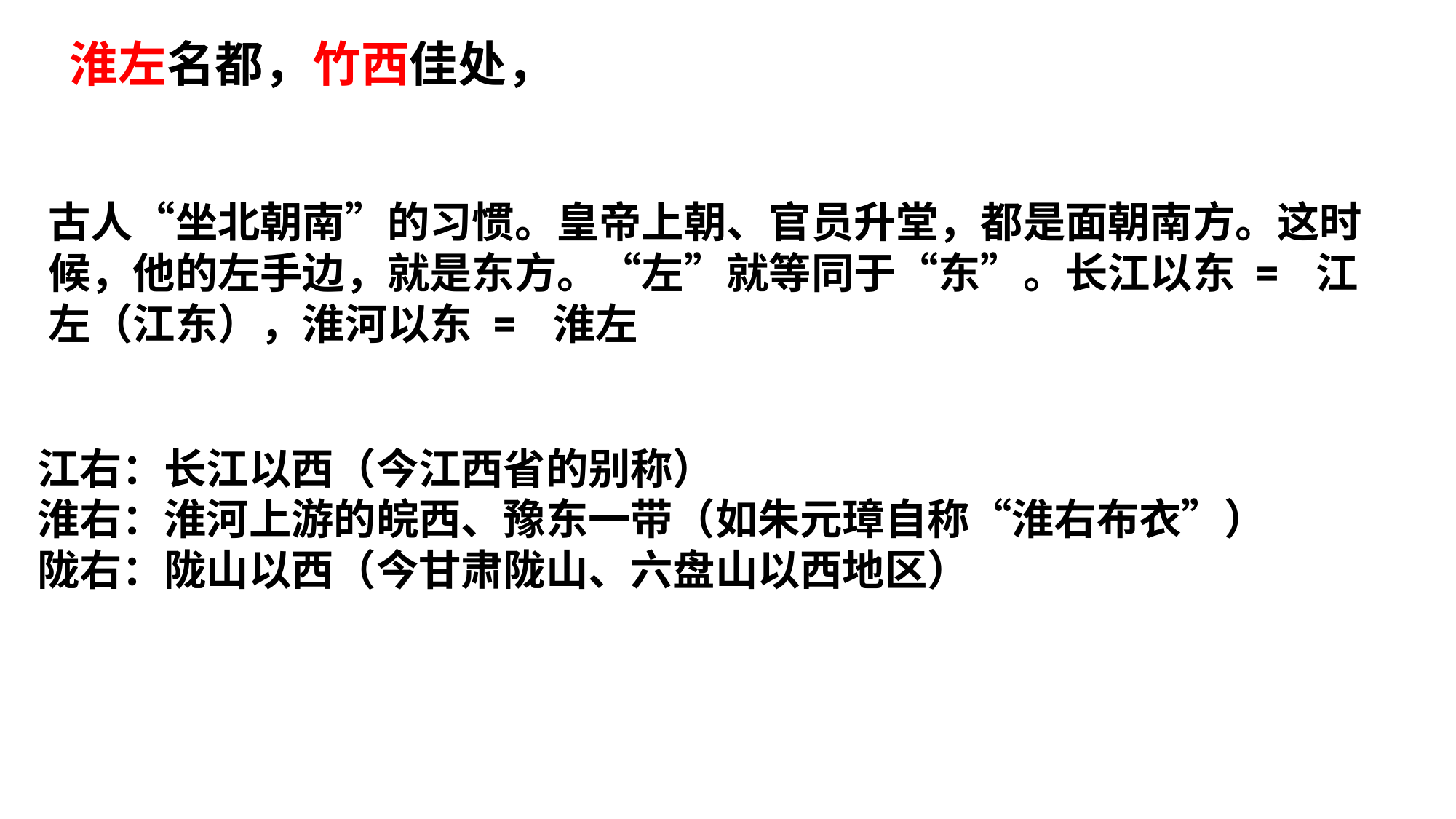

淮左名都，竹西佳处，
古人“坐北朝南”的习惯。皇帝上朝、官员升堂，都是面朝南方。这时候，他的左手边，就是东方。“左”就等同于“东”。长江以东 = 江左（江东），淮河以东 = 淮左
江右：长江以西（今江西省的别称）
淮右：淮河上游的皖西、豫东一带（如朱元璋自称“淮右布衣”）
陇右：陇山以西（今甘肃陇山、六盘山以西地区）